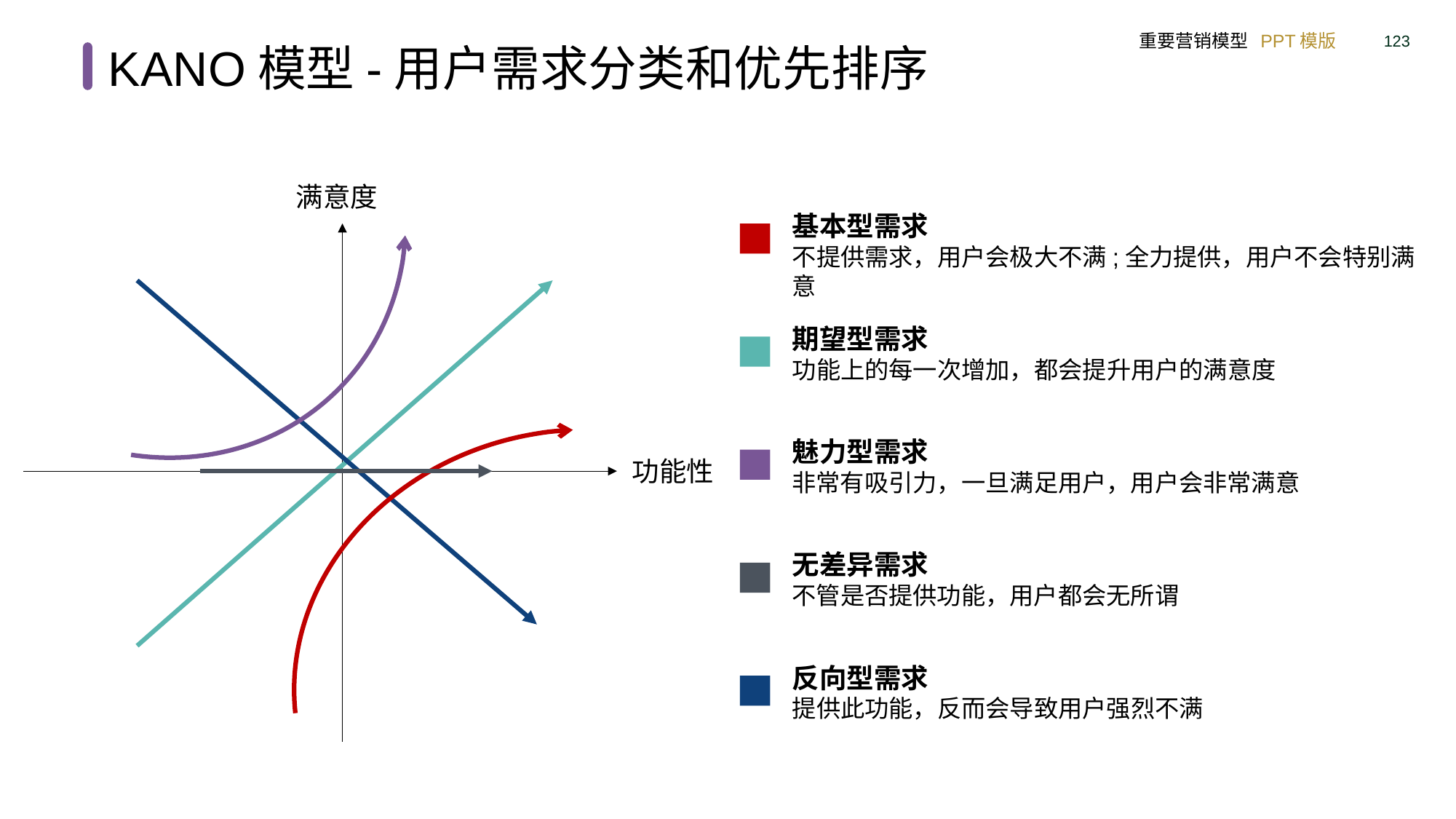

满意度

功能性
KANO模型-用户需求分类和优先排序
基本型需求
不提供需求，用户会极大不满;全力提供，用户不会特别满意

期望型需求
功能上的每一次增加，都会提升用户的满意度

魅力型需求
非常有吸引力，一旦满足用户，用户会非常满意

无差异需求
不管是否提供功能，用户都会无所谓

反向型需求
提供此功能，反而会导致用户强烈不满